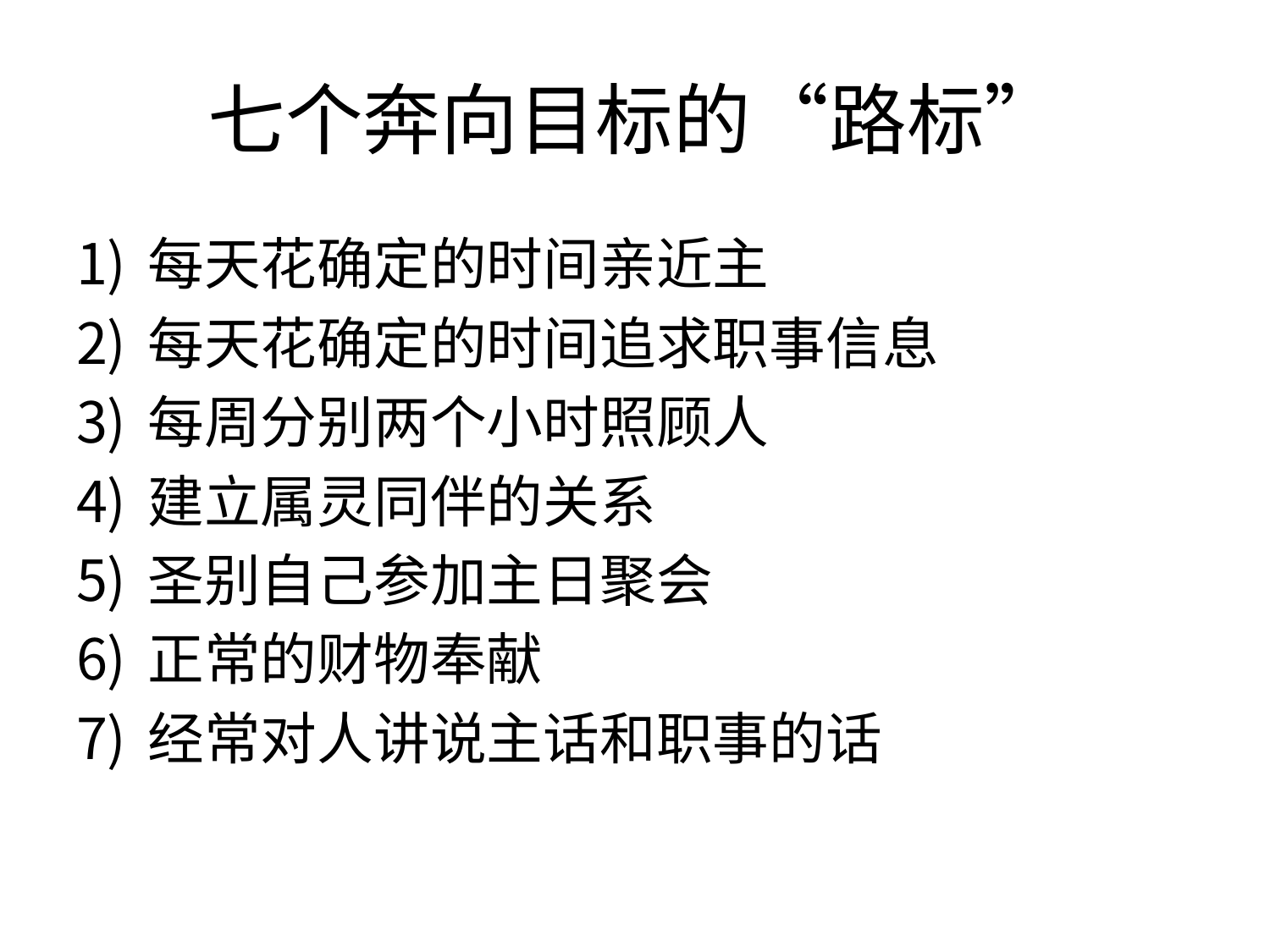

# 七个奔向目标的“路标”
每天花确定的时间亲近主
每天花确定的时间追求职事信息
每周分别两个小时照顾人
建立属灵同伴的关系
圣别自己参加主日聚会
正常的财物奉献
经常对人讲说主话和职事的话